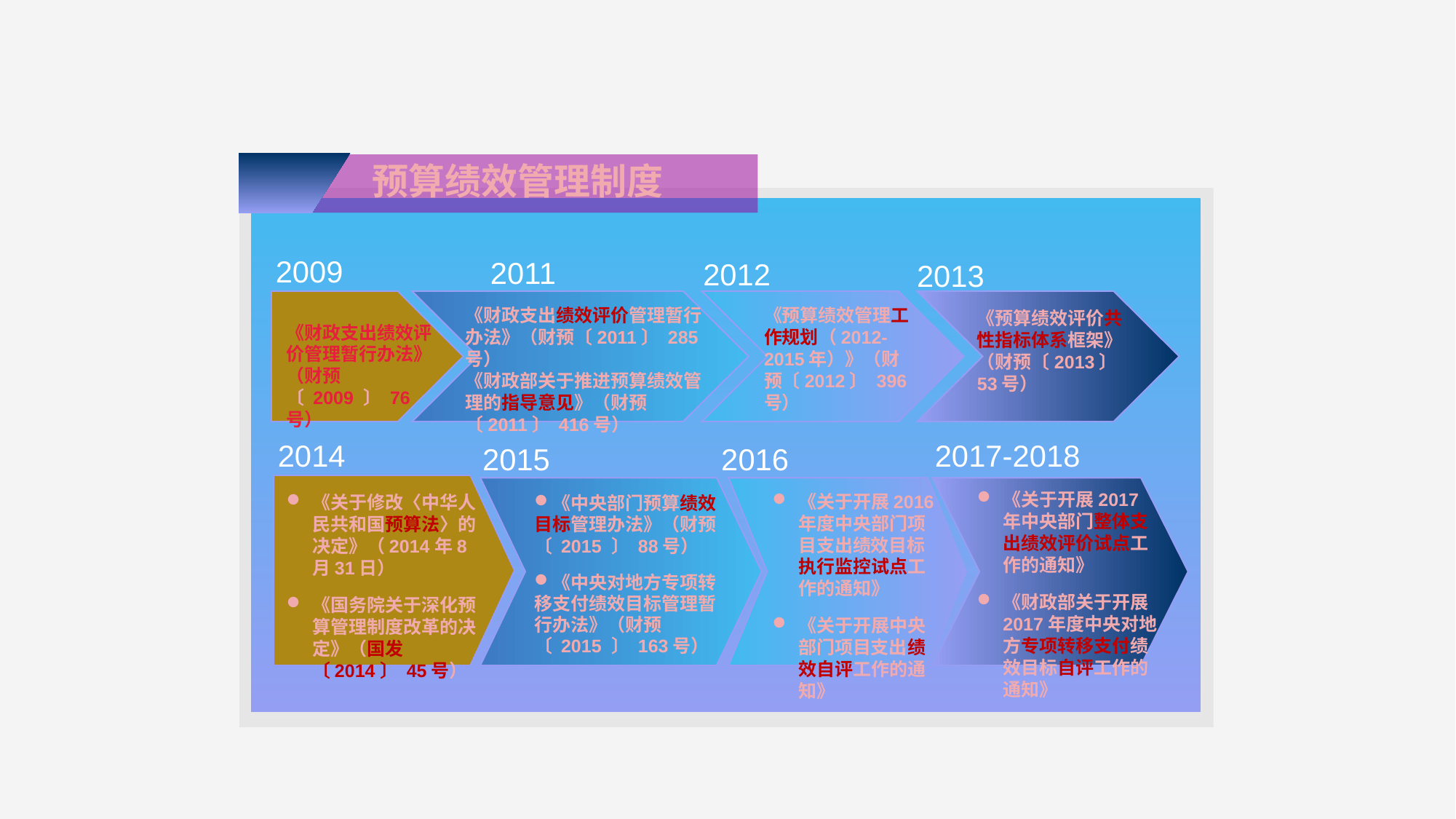

预算绩效管理制度

2009
2011
2012
2013

《财政支出绩效评价管理暂行办法》（财预〔 2009 〕 76号）
《财政支出绩效评价管理暂行办法》（财预〔2011〕 285号）
《财政部关于推进预算绩效管理的指导意见》（财预〔2011〕 416号）
《预算绩效管理工作规划（2012-2015年）》（财预〔2012〕 396号）
《预算绩效评价共性指标体系框架》
（财预〔2013〕 53号）
2017-2018

《关于开展2017年中央部门整体支出绩效评价试点工作的通知》

《财政部关于开展2017年度中央对地方专项转移支付绩效目标自评工作的通知》
2014

《关于修改〈中华人民共和国预算法〉的决定》（2014年8月31日）

《国务院关于深化预算管理制度改革的决定》（国发〔2014〕 45号）
2016
2015

《中央部门预算绩效目标管理办法》（财预〔 2015 〕 88号）

《中央对地方专项转移支付绩效目标管理暂行办法》（财预〔 2015 〕 163号）

《关于开展2016年度中央部门项目支出绩效目标执行监控试点工作的通知》

《关于开展中央部门项目支出绩效自评工作的通知》